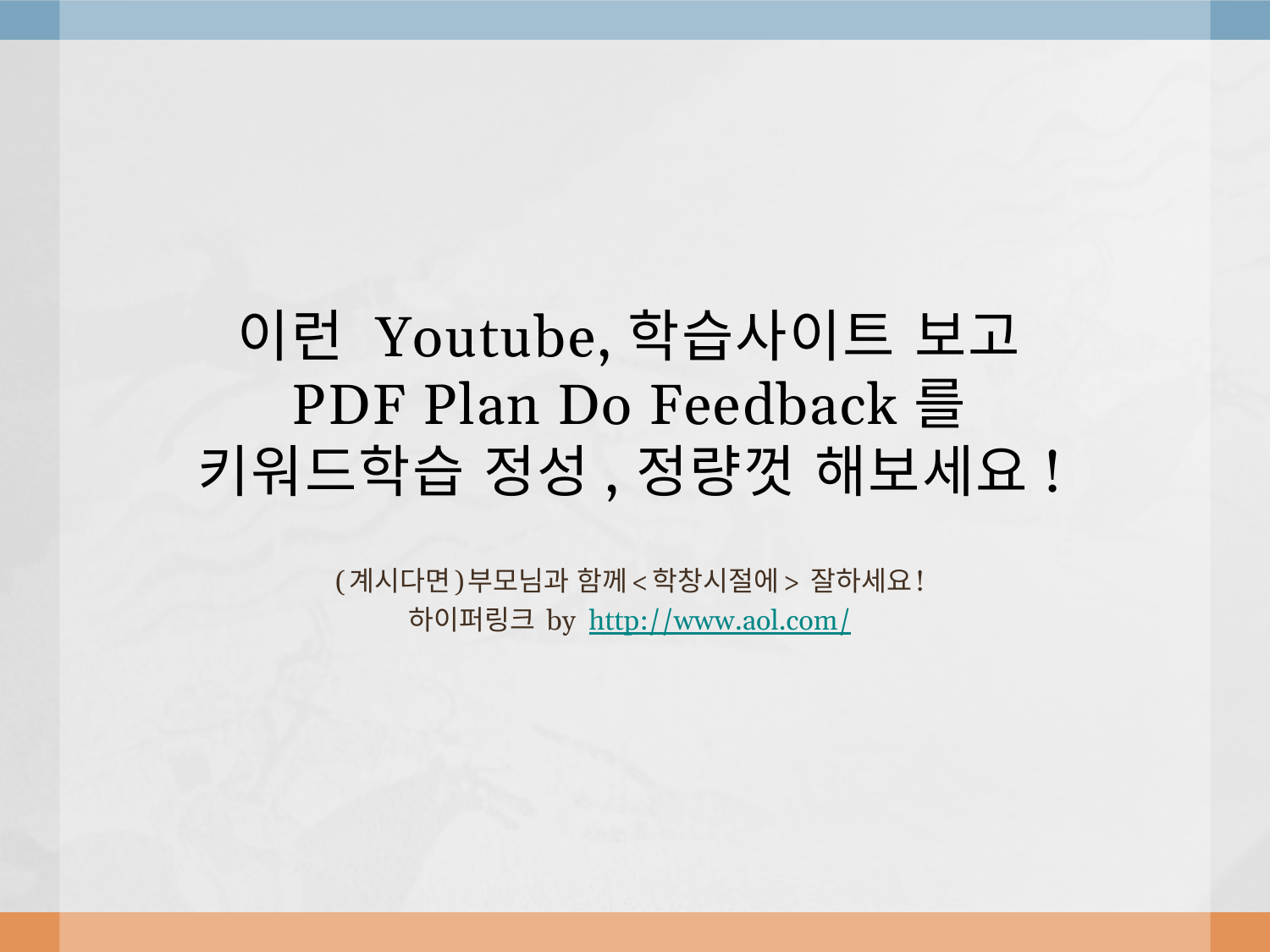

# 이런 Youtube,학습사이트 보고 PDF Plan Do Feedback를 키워드학습 정성,정량껏 해보세요!

(계시다면)부모님과 함께<학창시절에> 잘하세요!
하이퍼링크 by  http://www.aol.com/